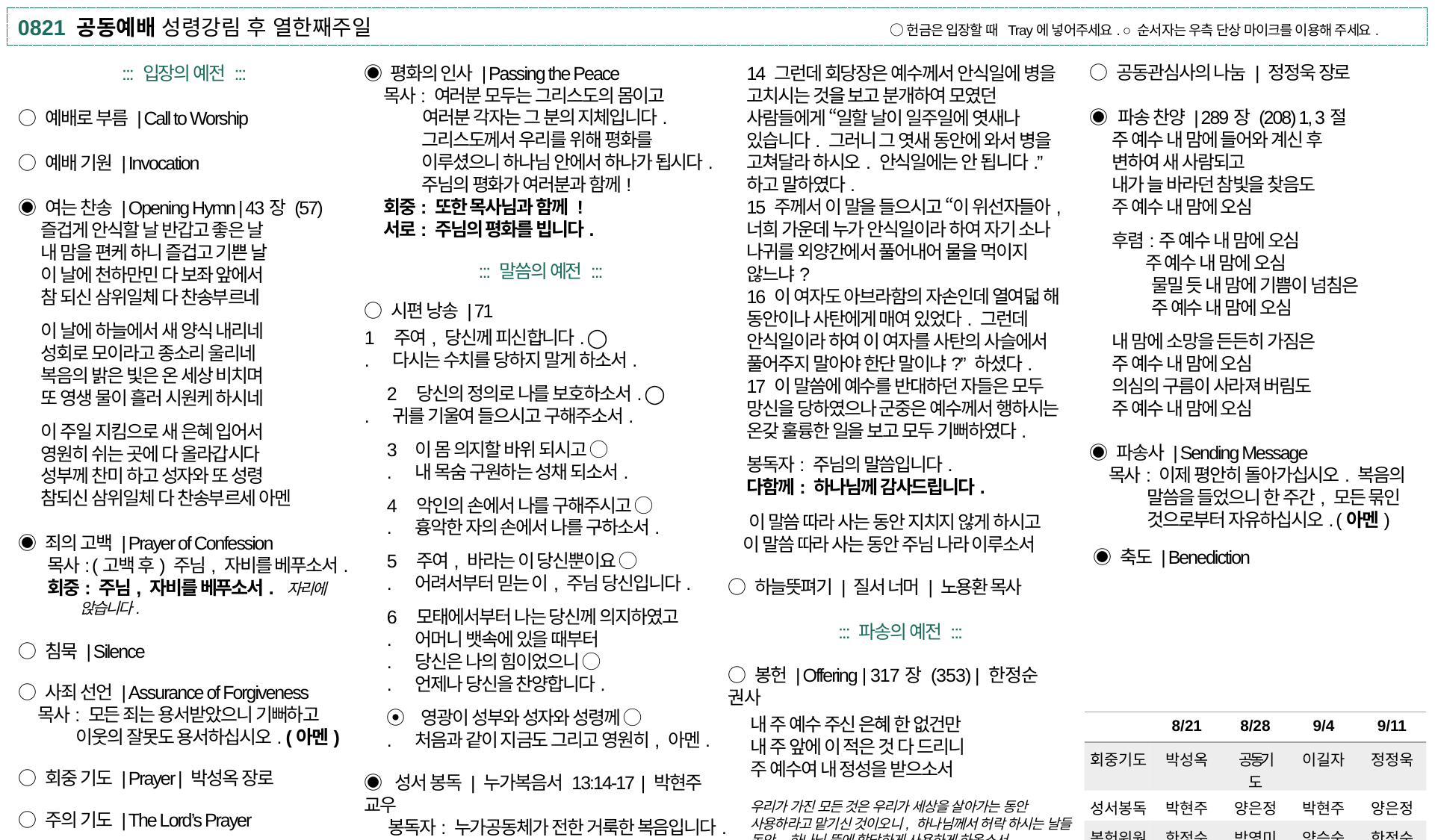

0821 공동예배 성령강림 후 열한째주일                                                                                                                       ○ 헌금은 입장할 때  Tray에 넣어주세요. ○ 순서자는 우측 단상 마이크를 이용해 주세요.

○ 공동관심사의 나눔 | 정정욱 장로

◉ 파송 찬양 | 289장 (208) 1, 3절
주 예수 내 맘에 들어와 계신 후
변하여 새 사람되고
내가 늘 바라던 참빛을 찾음도
주 예수 내 맘에 오심

후렴:주 예수 내 맘에 오심
         주 예수 내 맘에 오심
         물밀 듯 내 맘에 기쁨이 넘침은
         주 예수 내 맘에 오심

내 맘에 소망을 든든히 가짐은
주 예수 내 맘에 오심
의심의 구름이 사라져 버림도
주 예수 내 맘에 오심

◉ 파송사 | Sending Message
목사: 이제 평안히 돌아가십시오. 복음의
말씀을 들었으니 한 주간, 모든 묶인 것으로부터 자유하십시오. (아멘)

 ◉ 축도 | Benediction

◉ 평화의 인사 | Passing the Peace
목사: 여러분 모두는 그리스도의 몸이고
         여러분 각자는 그 분의 지체입니다. 그리스도께서 우리를 위해 평화를 이루셨으니 하나님 안에서 하나가 됩시다. 주님의 평화가 여러분과 함께!
회중: 또한 목사님과 함께 !
서로: 주님의 평화를 빕니다.

::: 말씀의 예전 :::

○ 시편 낭송 | 71
1    주여, 당신께 피신합니다. ◯
.     다시는 수치를 당하지 말게 하소서.
2    당신의 정의로 나를 보호하소서. ◯
.     귀를 기울여 들으시고 구해주소서.

이 몸 의지할 바위 되시고 ◯
.     내 목숨 구원하는 성채 되소서.

4    악인의 손에서 나를 구해주시고 ◯
.     흉악한 자의 손에서 나를 구하소서.

5    주여, 바라는 이 당신뿐이요 ◯
.     어려서부터 믿는 이, 주님 당신입니다.

6    모태에서부터 나는 당신께 의지하였고
.     어머니 뱃속에 있을 때부터
.     당신은 나의 힘이었으니 ◯
.     언제나 당신을 찬양합니다.

⦿   영광이 성부와 성자와 성령께 ◯
.     처음과 같이 지금도 그리고 영원히, 아멘.

◉  성서 봉독 | 누가복음서 13:14-17  | 박현주 교우
      봉독자: 누가공동체가 전한 거룩한 복음입니다.
                  모두 자리에서 일어서 주십시오.

◉  평화의 인사 | Passing the Peace
 목사: 그리스도께서 우리를 위하여 평화를   이루셨으니 주님 안에서 하나가 됩시다. 주님의 평화가 항상 여러분과 함께
 회중: 또한 목사님과 함께 !
 서로: 주님의 평화를 빕니다.

14 그런데 회당장은 예수께서 안식일에 병을 고치시는 것을 보고 분개하여 모였던 사람들에게 “일할 날이 일주일에 엿새나 있습니다. 그러니 그 엿새 동안에 와서 병을 고쳐달라 하시오. 안식일에는 안 됩니다.” 하고 말하였다.
15 주께서 이 말을 들으시고 “이 위선자들아, 너희 가운데 누가 안식일이라 하여 자기 소나 나귀를 외양간에서 풀어내어 물을 먹이지 않느냐?
16 이 여자도 아브라함의 자손인데 열여덟 해 동안이나 사탄에게 매여 있었다. 그런데 안식일이라 하여 이 여자를 사탄의 사슬에서 풀어주지 말아야 한단 말이냐?” 하셨다.
17 이 말씀에 예수를 반대하던 자들은 모두 망신을 당하였으나 군중은 예수께서 행하시는 온갖 훌륭한 일을 보고 모두 기뻐하였다.

봉독자: 주님의 말씀입니다.
다함께: 하나님께 감사드립니다.

    이 말씀 따라 사는 동안 지치지 않게 하시고
    이 말씀 따라 사는 동안 주님 나라 이루소서

○ 하늘뜻펴기 | 질서 너머 | 노용환 목사

::: 파송의 예전 :::

○ 봉헌 | Offering | 317장 (353) | 한정순 권사
내 주 예수 주신 은혜 한 없건만
내 주 앞에 이 적은 것 다 드리니
주 예수여 내 정성을 받으소서

우리가 가진 모든 것은 우리가 세상을 살아가는 동안 사용하라고 맡기신 것이오니, 하나님께서 허락 하시는 날들 동안, 하나님 뜻에 합당하게 사용하게 하옵소서.

::: 입장의 예전 :::

○ 예배로 부름 | Call to Worship
○ 예배 기원 | Invocation
◉ 여는 찬송 | Opening Hymn | 43장 (57)
즐겁게 안식할 날 반갑고 좋은 날
내 맘을 편케 하니 즐겁고 기쁜 날
이 날에 천하만민 다 보좌 앞에서
참 되신 삼위일체 다 찬송부르네

이 날에 하늘에서 새 양식 내리네
성회로 모이라고 종소리 울리네
복음의 밝은 빛은 온 세상 비치며
또 영생 물이 흘러 시원케 하시네

이 주일 지킴으로 새 은혜 입어서
영원히 쉬는 곳에 다 올라갑시다
성부께 찬미 하고 성자와 또 성령
참되신 삼위일체 다 찬송부르세 아멘

◉ 죄의 고백 | Prayer of Confession
 목사: (고백 후) 주님, 자비를 베푸소서.
 회중: 주님, 자비를 베푸소서.  자리에 앉습니다.

○ 침묵 | Silence

○ 사죄 선언 | Assurance of Forgiveness
목사: 모든 죄는 용서받았으니 기뻐하고 이웃의 잘못도 용서하십시오. (아멘)

○ 회중 기도 | Prayer | 박성옥 장로

○ 주의 기도 | The Lord’s Prayer

|  | 8/21 | 8/28 | 9/4 | 9/11 |
| --- | --- | --- | --- | --- |
| 회중기도 | 박성옥 | 공동기도 | 이길자 | 정정욱 |
| 성서봉독 | 박현주 | 양은정 | 박현주 | 양은정 |
| 봉헌위원 | 한정순 | 박영미 | 양승숙 | 한정순 |